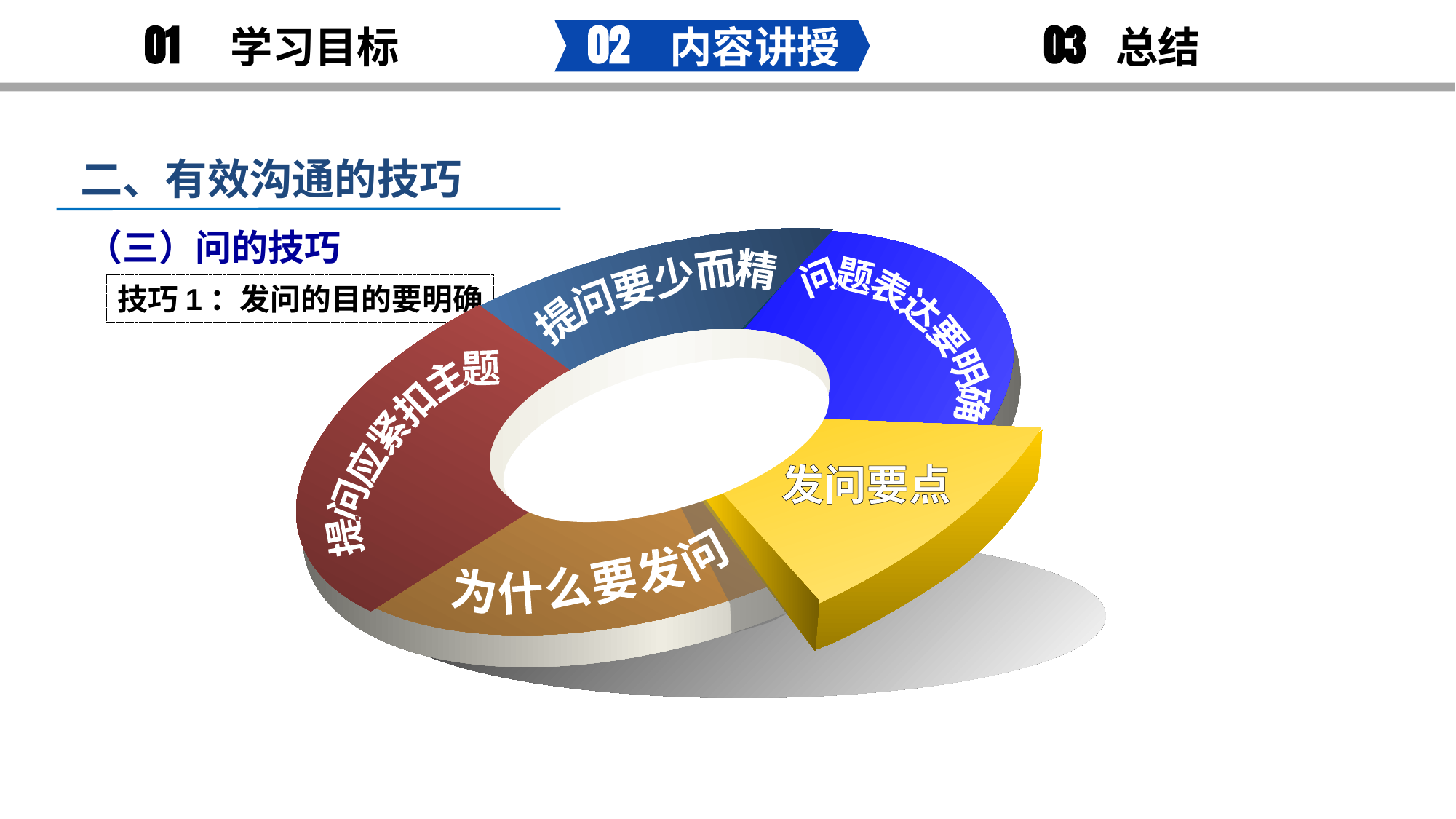

02   内容讲授
03  总结
01    学习目标

二、有效沟通的技巧

  （三）问的技巧

发问要点

技巧1：发问的目的要明确
提问要少而精
问题表达要明确
提问应紧扣主题
为什么要发问